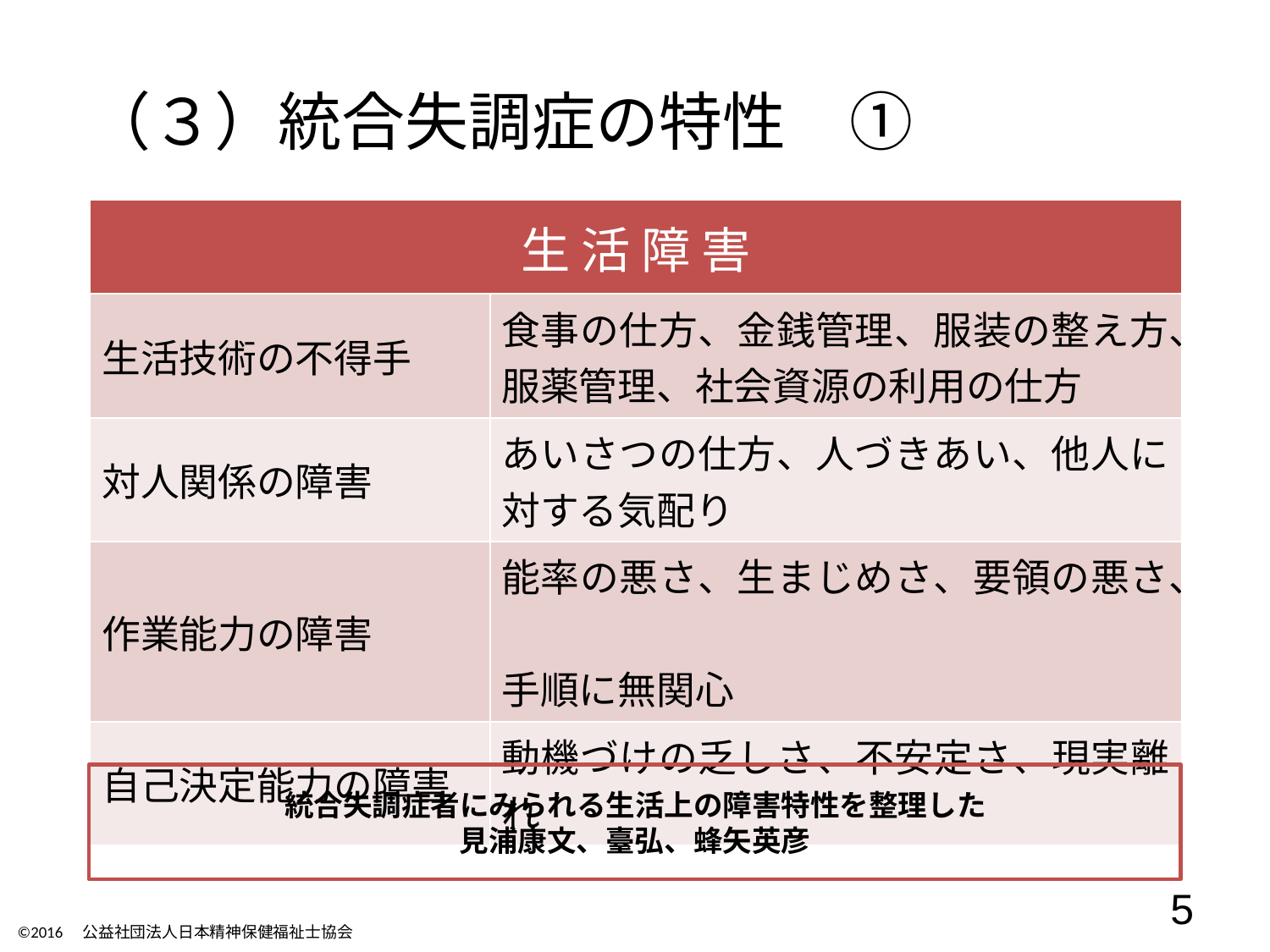

# （３）統合失調症の特性　①
| 生 活 障 害 |  |
| --- | --- |
| 生活技術の不得手 | 食事の仕方、金銭管理、服装の整え方、服薬管理、社会資源の利用の仕方 |
| 対人関係の障害 | あいさつの仕方、人づきあい、他人に 対する気配り |
| 作業能力の障害 | 能率の悪さ、生まじめさ、要領の悪さ、 手順に無関心 |
| 自己決定能力の障害 | 動機づけの乏しさ、不安定さ、現実離れ |
統合失調症者にみられる生活上の障害特性を整理した
見浦康文、臺弘、蜂矢英彦
5
©2016　公益社団法人日本精神保健福祉士協会